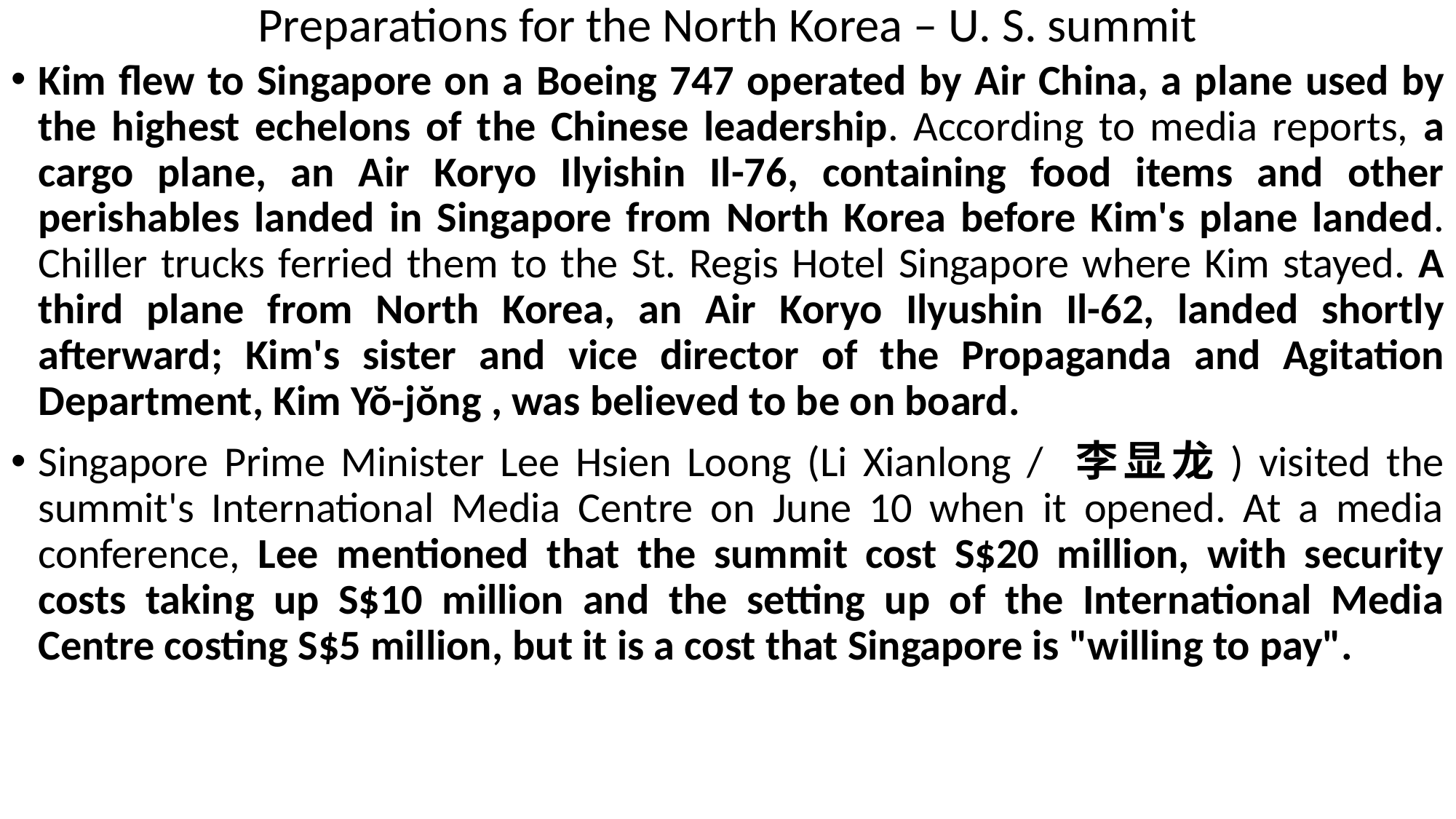

# Preparations for the North Korea – U. S. summit
Kim flew to Singapore on a Boeing 747 operated by Air China, a plane used by the highest echelons of the Chinese leadership. According to media reports, a cargo plane, an Air Koryo Ilyishin Il-76, containing food items and other perishables landed in Singapore from North Korea before Kim's plane landed. Chiller trucks ferried them to the St. Regis Hotel Singapore where Kim stayed. A third plane from North Korea, an Air Koryo Ilyushin Il-62, landed shortly afterward; Kim's sister and vice director of the Propaganda and Agitation Department, Kim Yŏ-jŏng , was believed to be on board.
Singapore Prime Minister Lee Hsien Loong (Li Xianlong / 李显龙) visited the summit's International Media Centre on June 10 when it opened. At a media conference, Lee mentioned that the summit cost S$20 million, with security costs taking up S$10 million and the setting up of the International Media Centre costing S$5 million, but it is a cost that Singapore is "willing to pay".